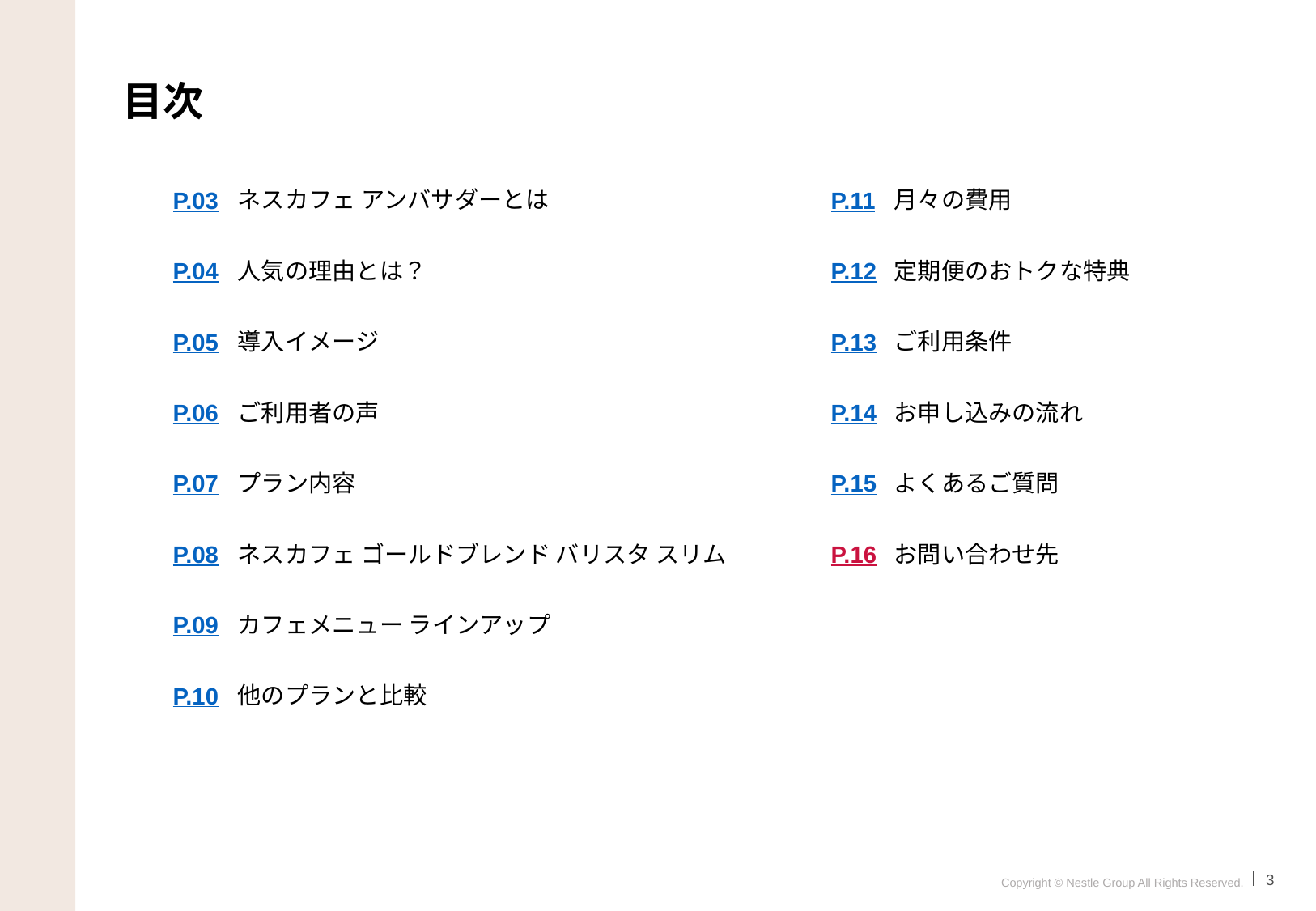

目次
ネスカフェ アンバサダーとは
人気の理由とは？
導入イメージ
ご利用者の声
プラン内容
ネスカフェ ゴールドブレンド バリスタ スリム
カフェメニュー ラインアップ
他のプランと比較
月々の費用
定期便のおトクな特典
ご利用条件
お申し込みの流れ
よくあるご質問
お問い合わせ先

P.03
P.04
P.05
P.06
P.07
P.08
P.09
P.10

P.11
P.12
P.13
P.14
P.15
P.16